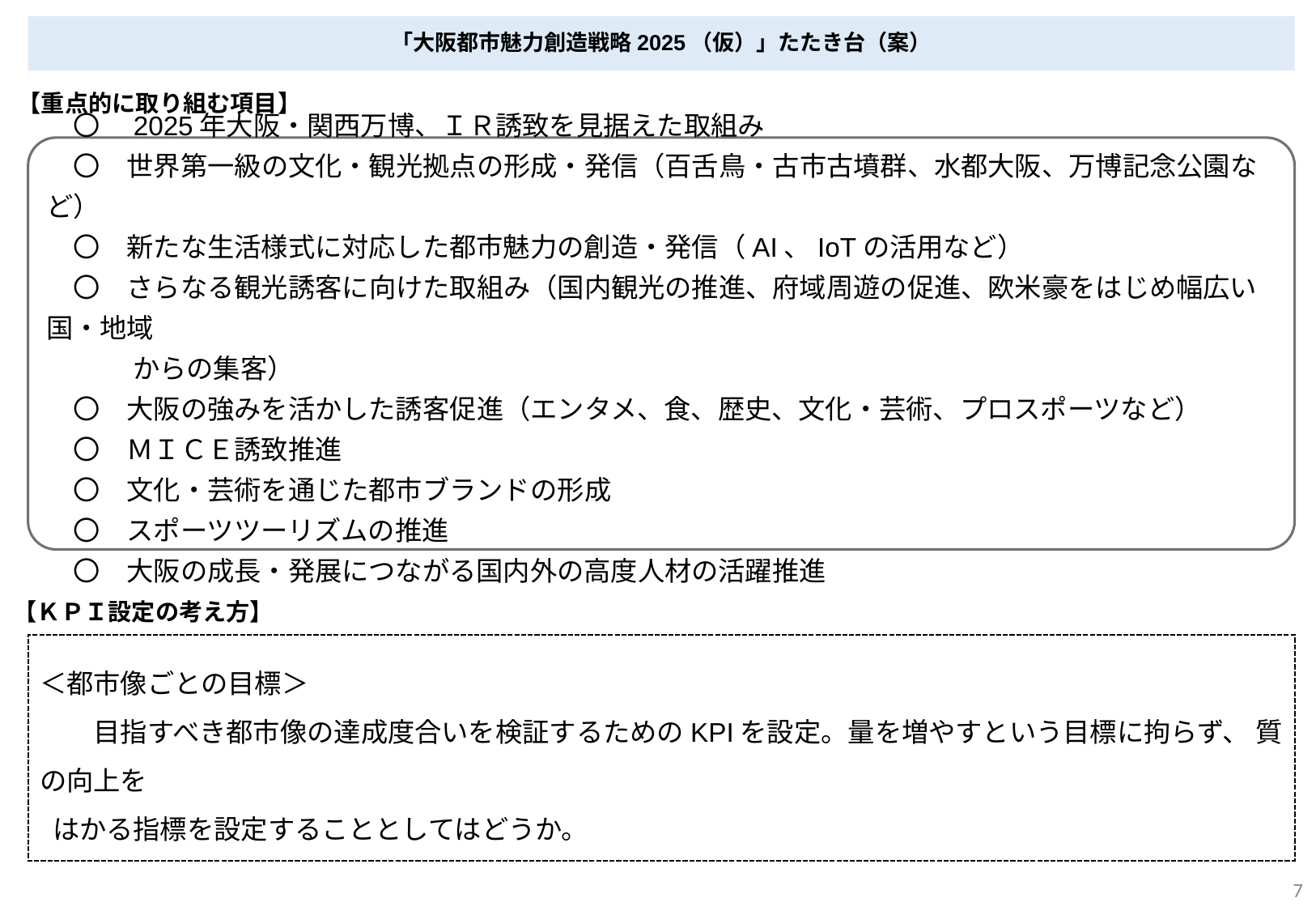

「大阪都市魅力創造戦略2025（仮）」たたき台（案）
【重点的に取り組む項目】
　〇　2025年大阪・関西万博、ＩＲ誘致を見据えた取組み
　〇　世界第一級の文化・観光拠点の形成・発信（百舌鳥・古市古墳群、水都大阪、万博記念公園など）
　〇　新たな生活様式に対応した都市魅力の創造・発信（AI、IoTの活用など）
　〇　さらなる観光誘客に向けた取組み（国内観光の推進、府域周遊の促進、欧米豪をはじめ幅広い国・地域
　　　 からの集客）
　〇　大阪の強みを活かした誘客促進（エンタメ、食、歴史、文化・芸術、プロスポーツなど）
　〇　ＭＩＣＥ誘致推進
　〇　文化・芸術を通じた都市ブランドの形成
　〇　スポーツツーリズムの推進
　〇　大阪の成長・発展につながる国内外の高度人材の活躍推進
【ＫＰＩ設定の考え方】
＜都市像ごとの目標＞
　　目指すべき都市像の達成度合いを検証するためのKPIを設定。量を増やすという目標に拘らず、 質の向上を
 はかる指標を設定することとしてはどうか。
7